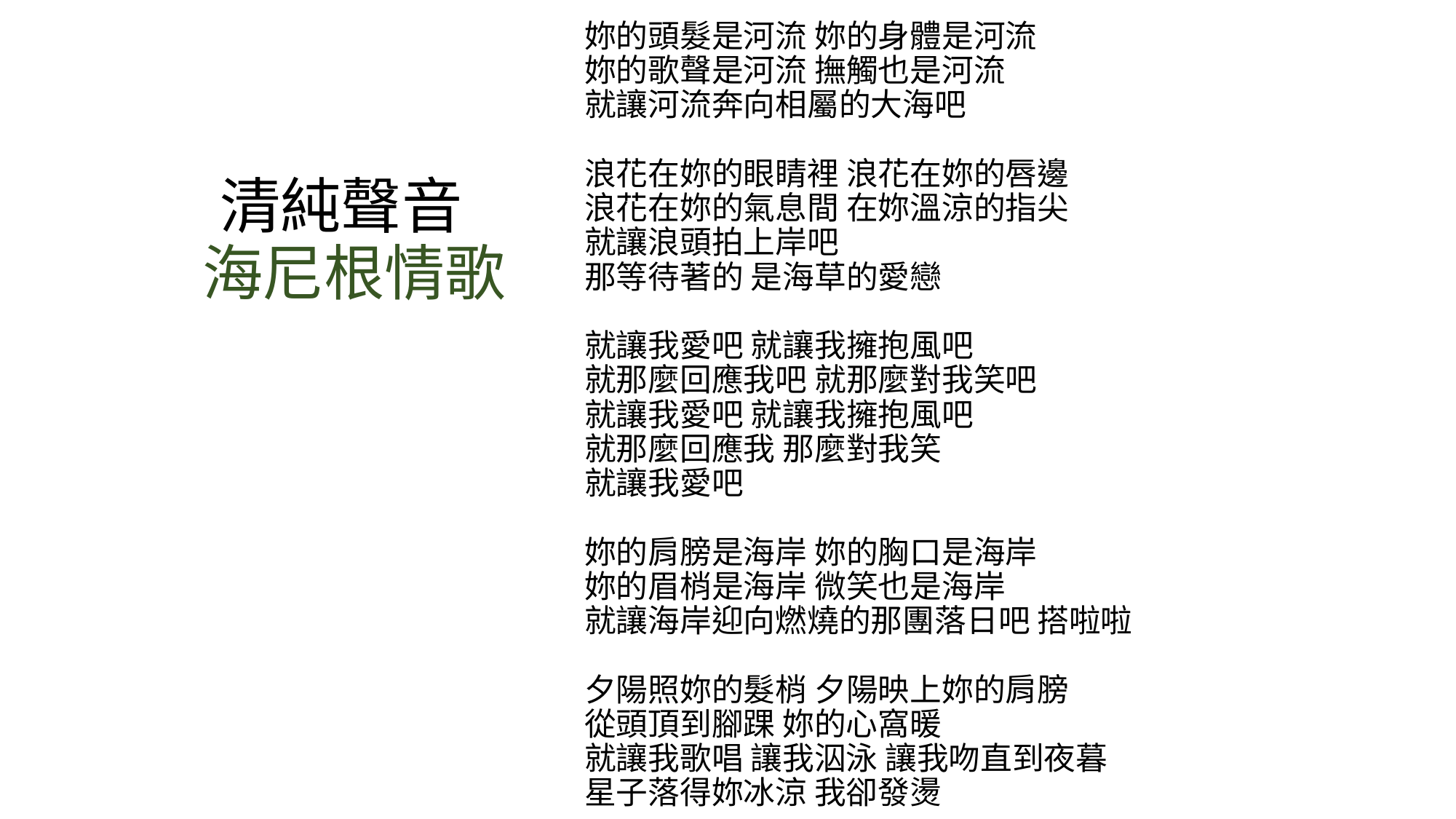

妳的頭髮是河流 妳的身體是河流
妳的歌聲是河流 撫觸也是河流
就讓河流奔向相屬的大海吧
浪花在妳的眼睛裡 浪花在妳的唇邊
浪花在妳的氣息間 在妳溫涼的指尖
就讓浪頭拍上岸吧
那等待著的 是海草的愛戀
就讓我愛吧 就讓我擁抱風吧
就那麼回應我吧 就那麼對我笑吧
就讓我愛吧 就讓我擁抱風吧
就那麼回應我 那麼對我笑
就讓我愛吧
妳的肩膀是海岸 妳的胸口是海岸
妳的眉梢是海岸 微笑也是海岸
就讓海岸迎向燃燒的那團落日吧 搭啦啦
夕陽照妳的髮梢 夕陽映上妳的肩膀
從頭頂到腳踝 妳的心窩暖
就讓我歌唱 讓我泅泳 讓我吻直到夜暮
星子落得妳冰涼 我卻發燙
# 清純聲音 海尼根情歌